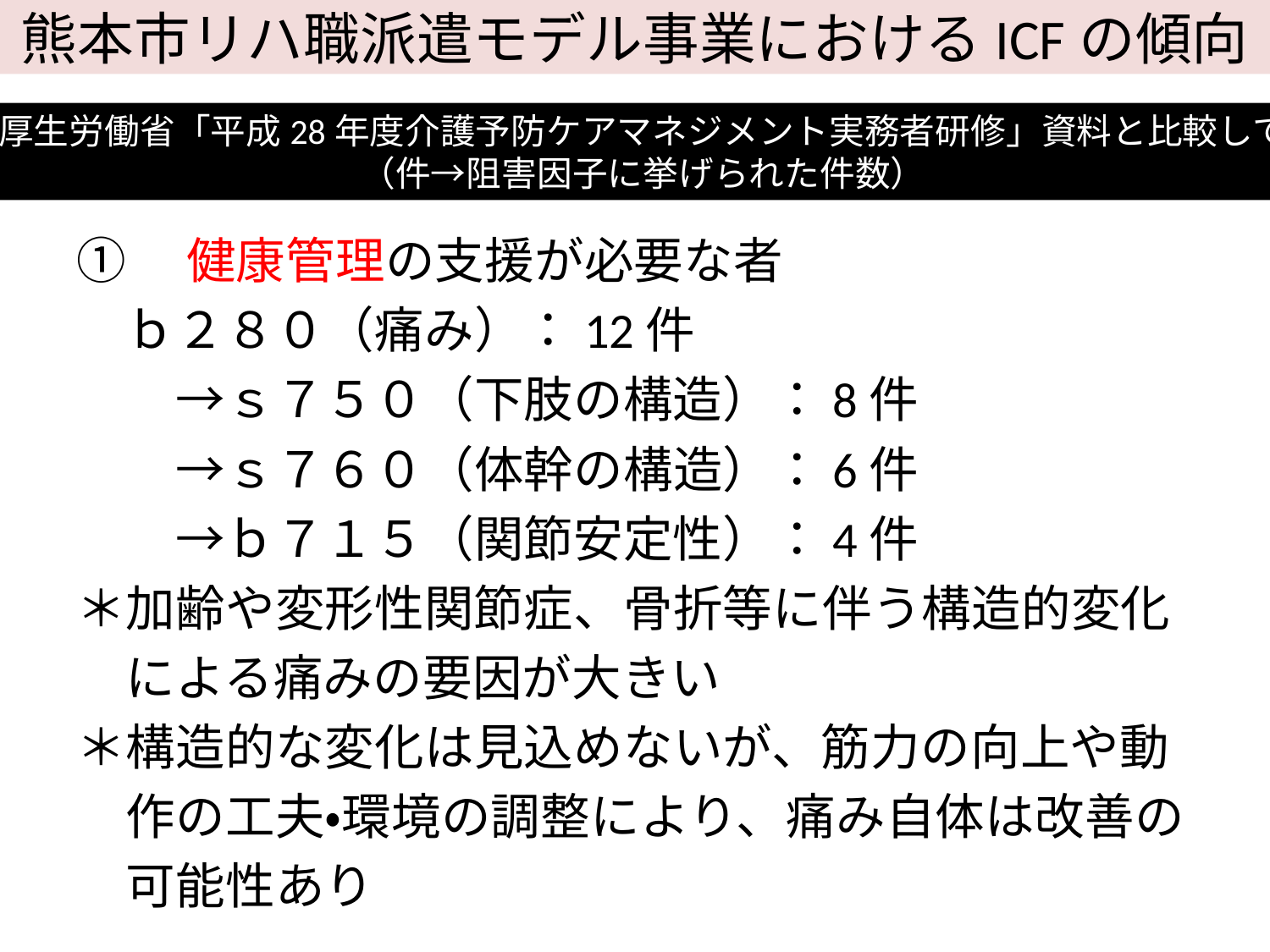

# 熊本市リハ職派遣モデル事業におけるICFの傾向
厚生労働省「平成28年度介護予防ケアマネジメント実務者研修」資料と比較して
（件→阻害因子に挙げられた件数）
①　健康管理の支援が必要な者
　ｂ２８０（痛み）：12件
　　→ｓ７５０（下肢の構造）：8件
　　→ｓ７６０（体幹の構造）：6件
　　→ｂ７１５（関節安定性）：4件
＊加齢や変形性関節症、骨折等に伴う構造的変化
　による痛みの要因が大きい
＊構造的な変化は見込めないが、筋力の向上や動
　作の工夫・環境の調整により、痛み自体は改善の
　可能性あり